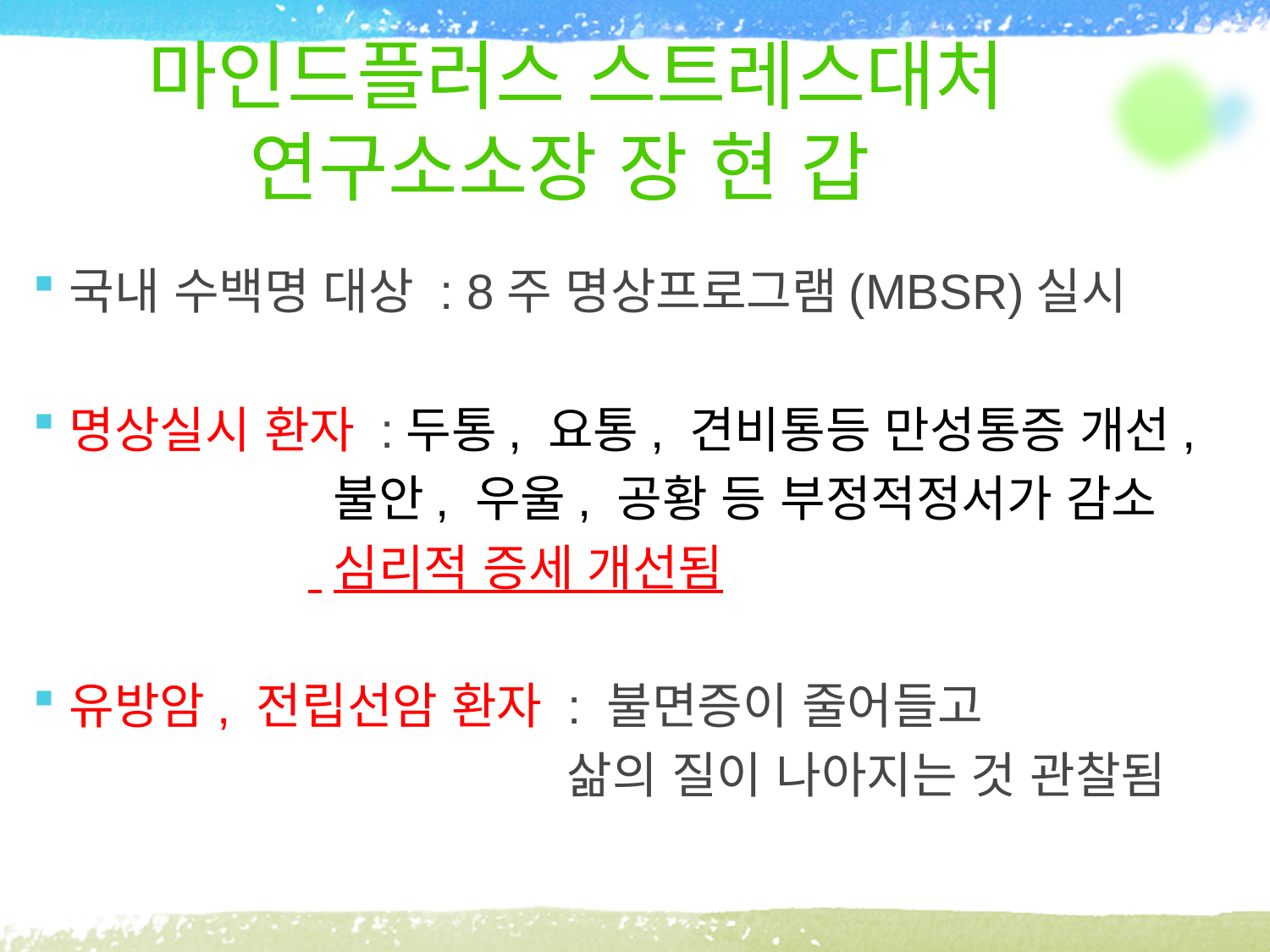

# 마인드플러스 스트레스대처 연구소소장 장 현 갑
국내 수백명 대상 : 8주 명상프로그램(MBSR)실시

명상실시 환자 :두통, 요통, 견비통등 만성통증 개선,
                     불안, 우울, 공황 등 부정적정서가 감소
                     심리적 증세 개선됨

유방암, 전립선암 환자 : 불면증이 줄어들고
                                      삶의 질이 나아지는 것 관찰됨